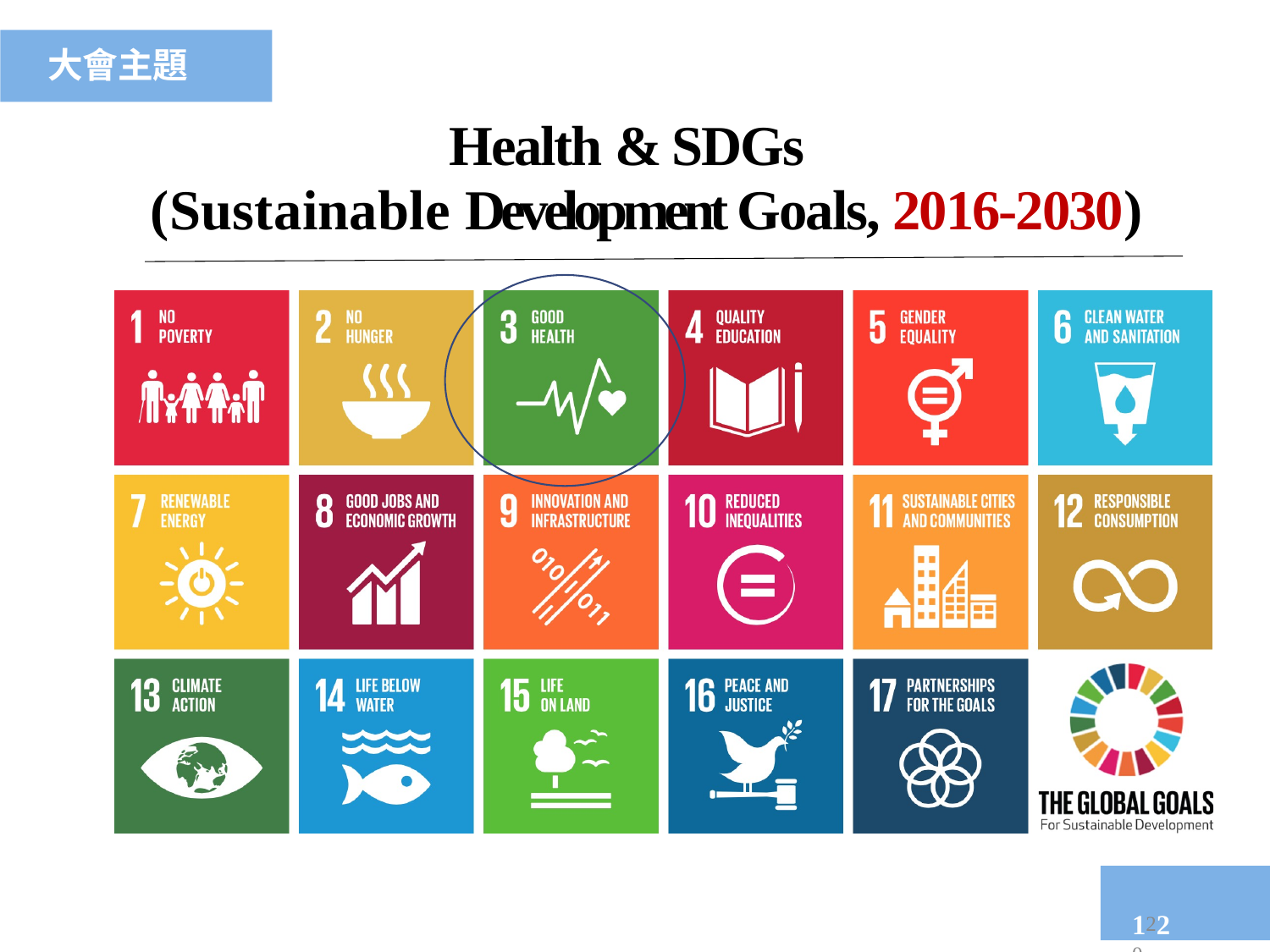

大會主題
# Health & SDGs (Sustainable Development Goals, 2016-2030)

1220